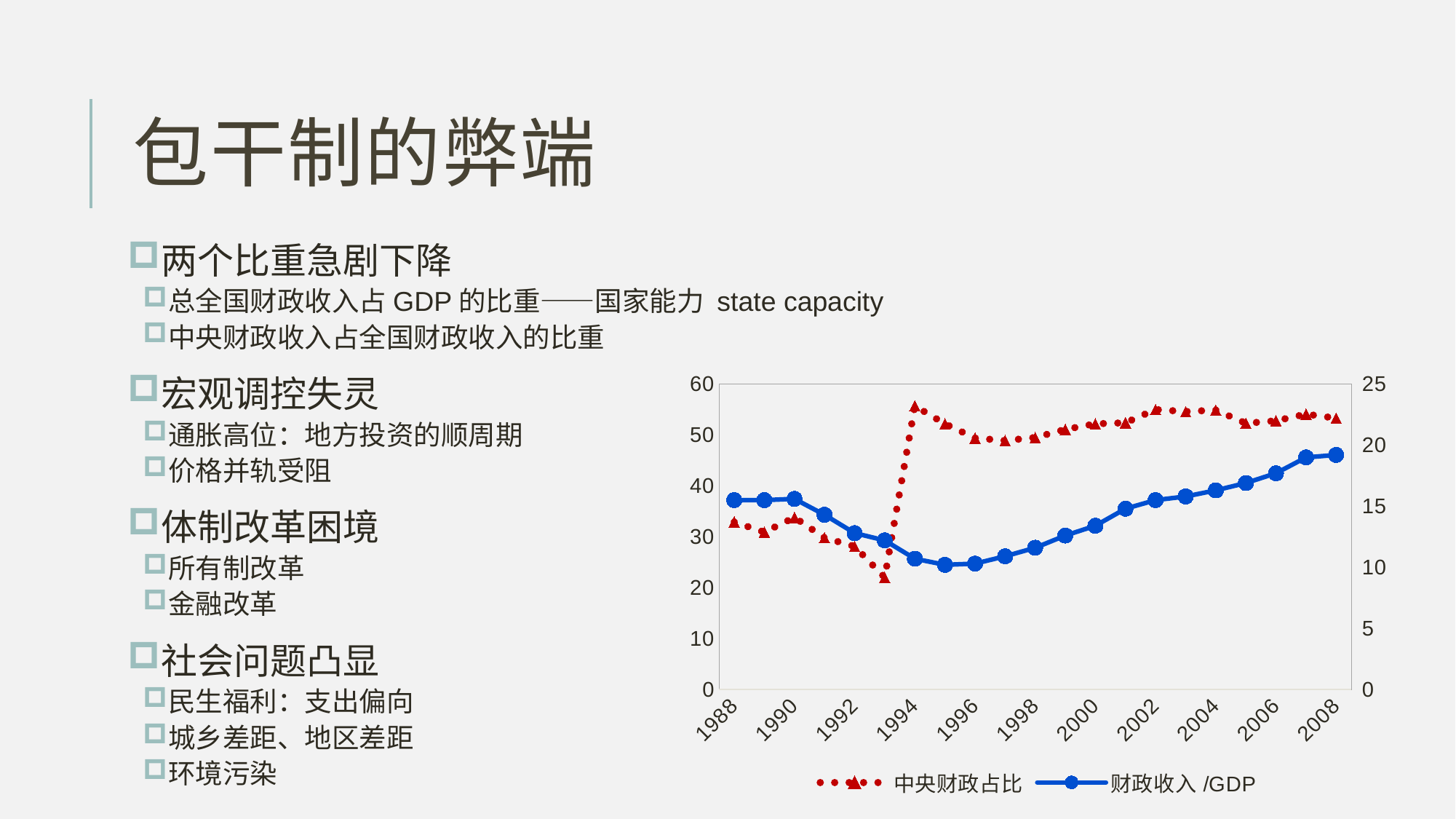

# 包干制的弊端
两个比重急剧下降
总全国财政收入占GDP的比重——国家能力 state capacity
中央财政收入占全国财政收入的比重
宏观调控失灵
通胀高位：地方投资的顺周期
价格并轨受阻
体制改革困境
所有制改革
金融改革
社会问题凸显
民生福利：支出偏向
城乡差距、地区差距
环境污染

### Chart

| Category |  |  |
|---|---|---|
| 1988.0 | 32.9 | 15.5 |
| 1989.0 | 30.9 | 15.5 |
| 1990.0 | 33.8 | 15.6 |
| 1991.0 | 29.8 | 14.3 |
| 1992.0 | 28.1 | 12.8 |
| 1993.0 | 22.0 | 12.2 |
| 1994.0 | 55.7 | 10.7 |
| 1995.0 | 52.2 | 10.2 |
| 1996.0 | 49.4 | 10.3 |
| 1997.0 | 48.9 | 10.9 |
| 1998.0 | 49.5 | 11.6 |
| 1999.0 | 51.1 | 12.6 |
| 2000.0 | 52.2 | 13.4 |
| 2001.0 | 52.4 | 14.8 |
| 2002.0 | 55.0 | 15.5 |
| 2003.0 | 54.6 | 15.8 |
| 2004.0 | 54.9 | 16.3 |
| 2005.0 | 52.3 | 16.9 |
| 2006.0 | 52.8 | 17.7 |
| 2007.0 | 54.1 | 19.0 |
| 2008.0 | 53.3 | 19.2 |